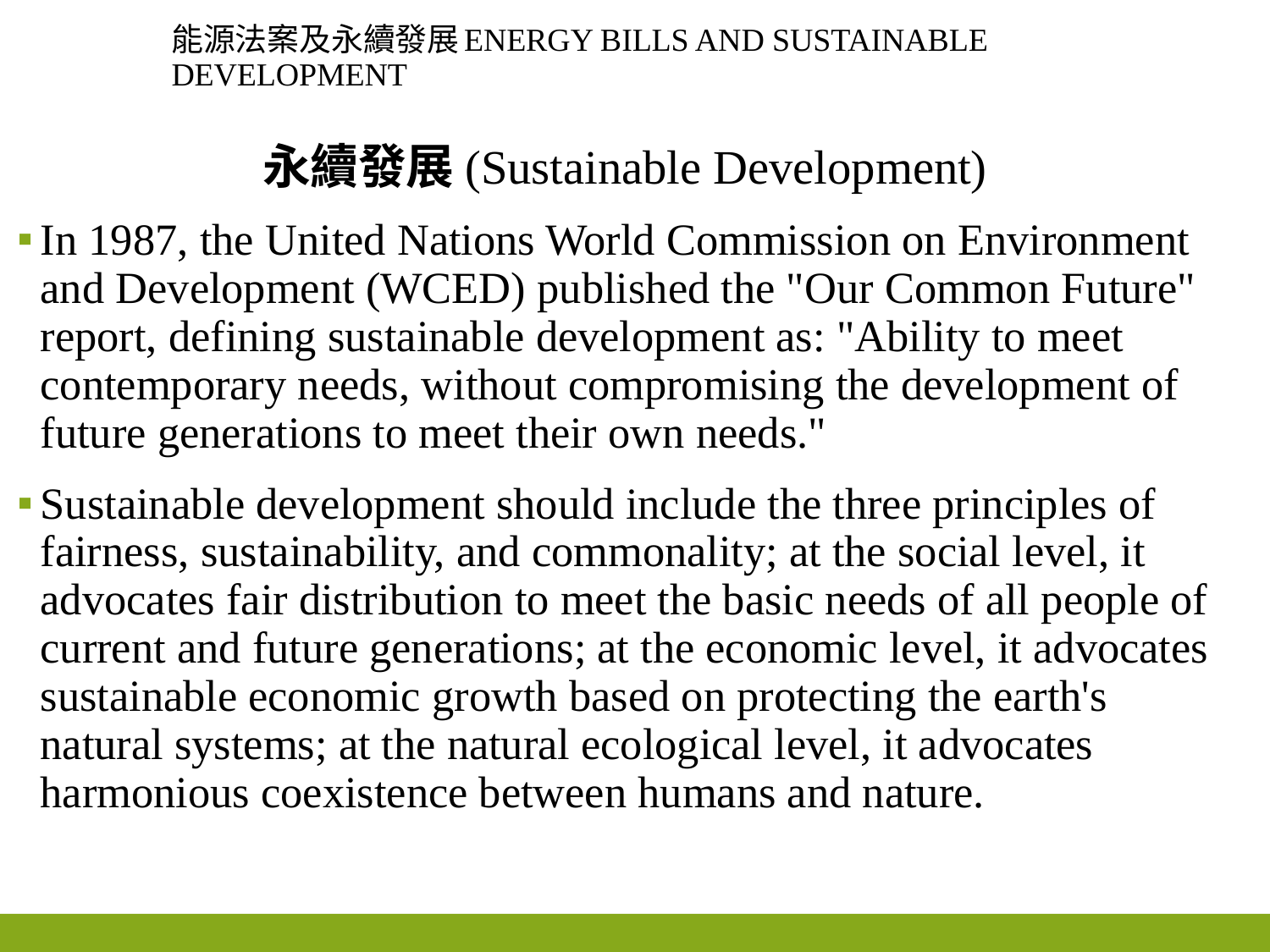

# 能源法案及永續發展Energy bills and sustainable development
永續發展(Sustainable Development)
In 1987, the United Nations World Commission on Environment and Development (WCED) published the "Our Common Future" report, defining sustainable development as: "Ability to meet contemporary needs, without compromising the development of future generations to meet their own needs."
Sustainable development should include the three principles of fairness, sustainability, and commonality; at the social level, it advocates fair distribution to meet the basic needs of all people of current and future generations; at the economic level, it advocates sustainable economic growth based on protecting the earth's natural systems; at the natural ecological level, it advocates harmonious coexistence between humans and nature.